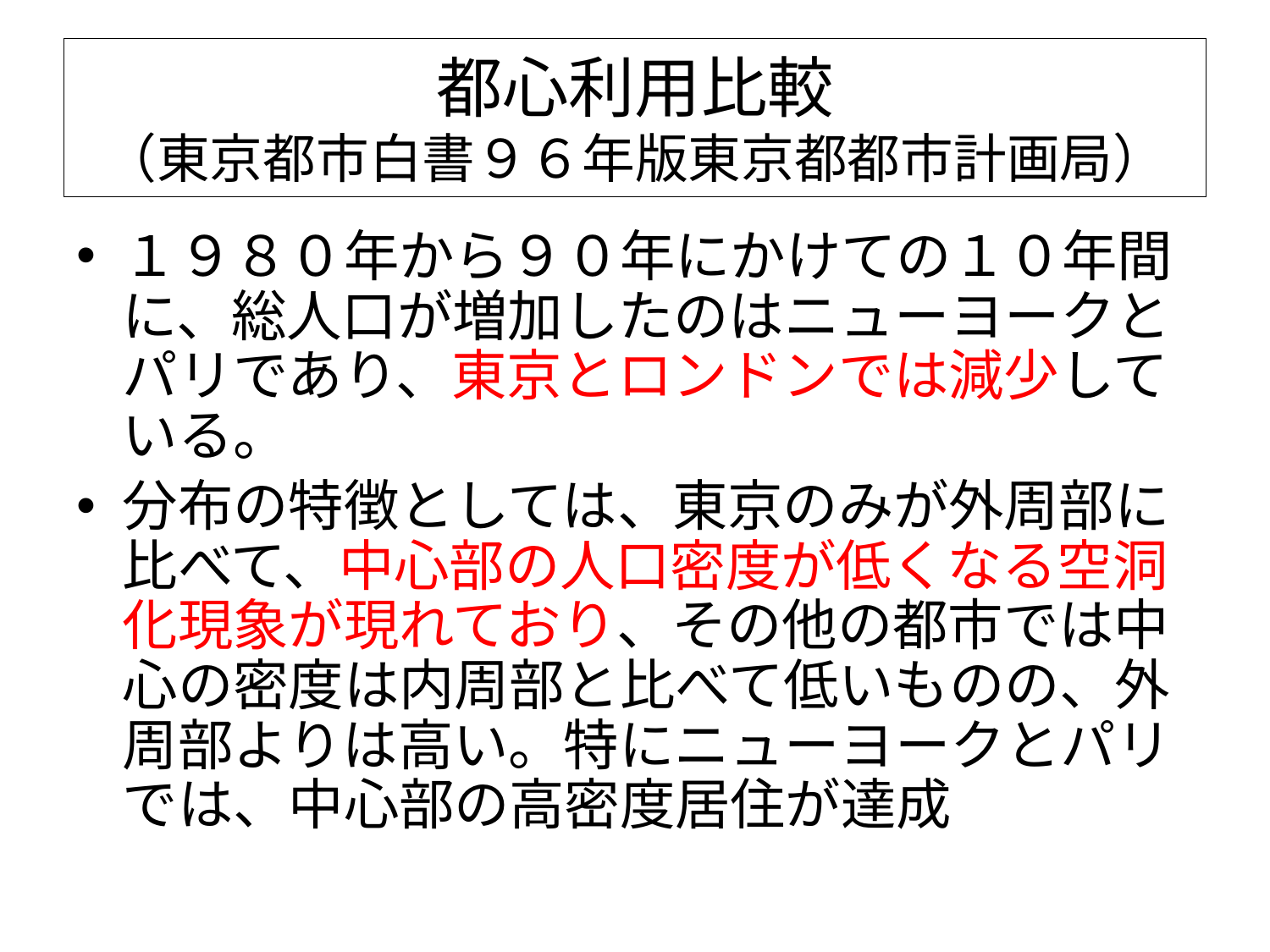

# 都心利用比較 （東京都市白書９６年版東京都都市計画局）
１９８０年から９０年にかけての１０年間に、総人口が増加したのはニューヨークとパリであり、東京とロンドンでは減少している。
分布の特徴としては、東京のみが外周部に比べて、中心部の人口密度が低くなる空洞化現象が現れており、その他の都市では中心の密度は内周部と比べて低いものの、外周部よりは高い。特にニューヨークとパリでは、中心部の高密度居住が達成